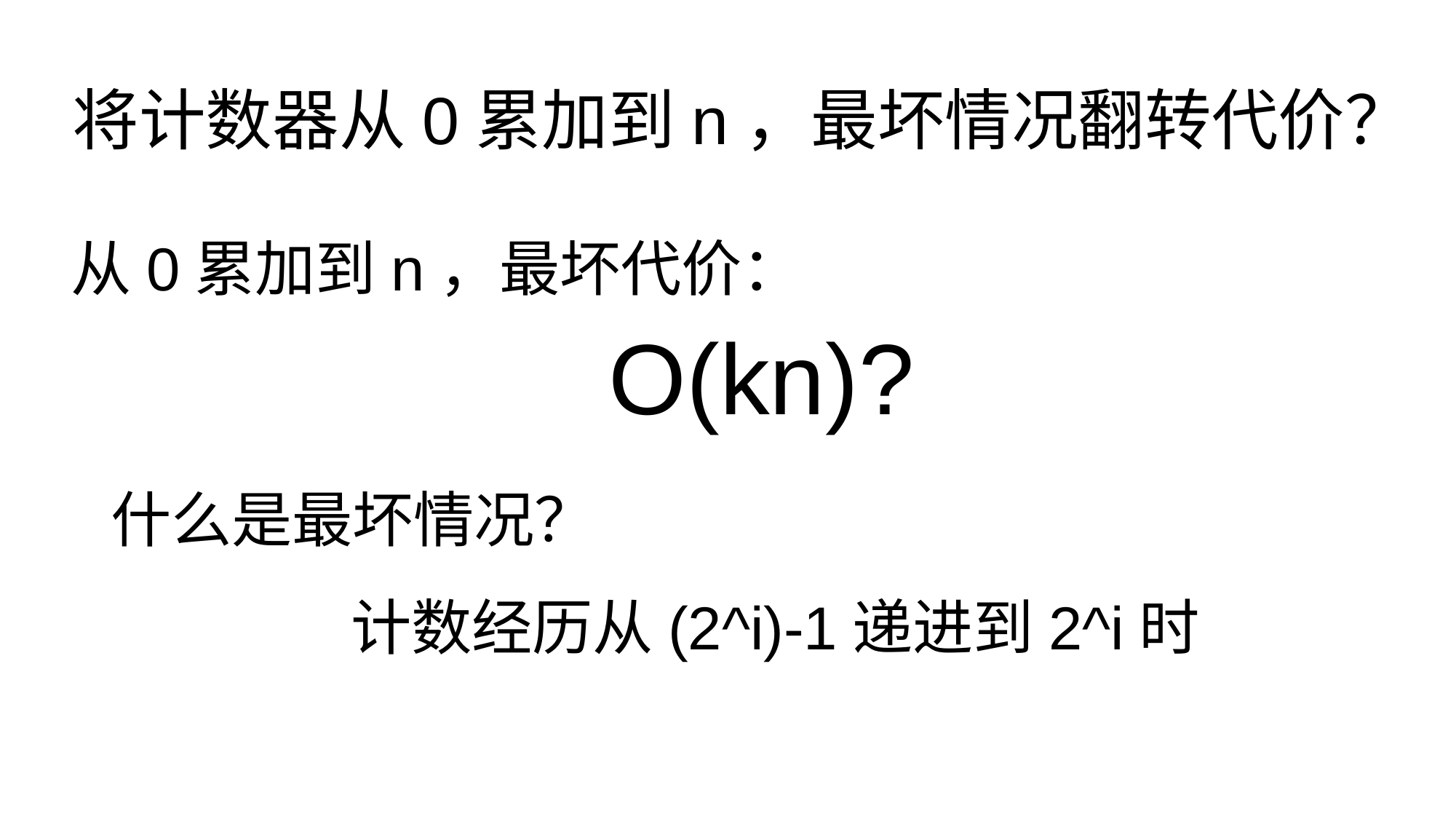

# 将计数器从0累加到n，最坏情况翻转代价？
从0累加到n，最坏代价：
O(kn)?
什么是最坏情况？
		计数经历从(2^i)-1递进到2^i时